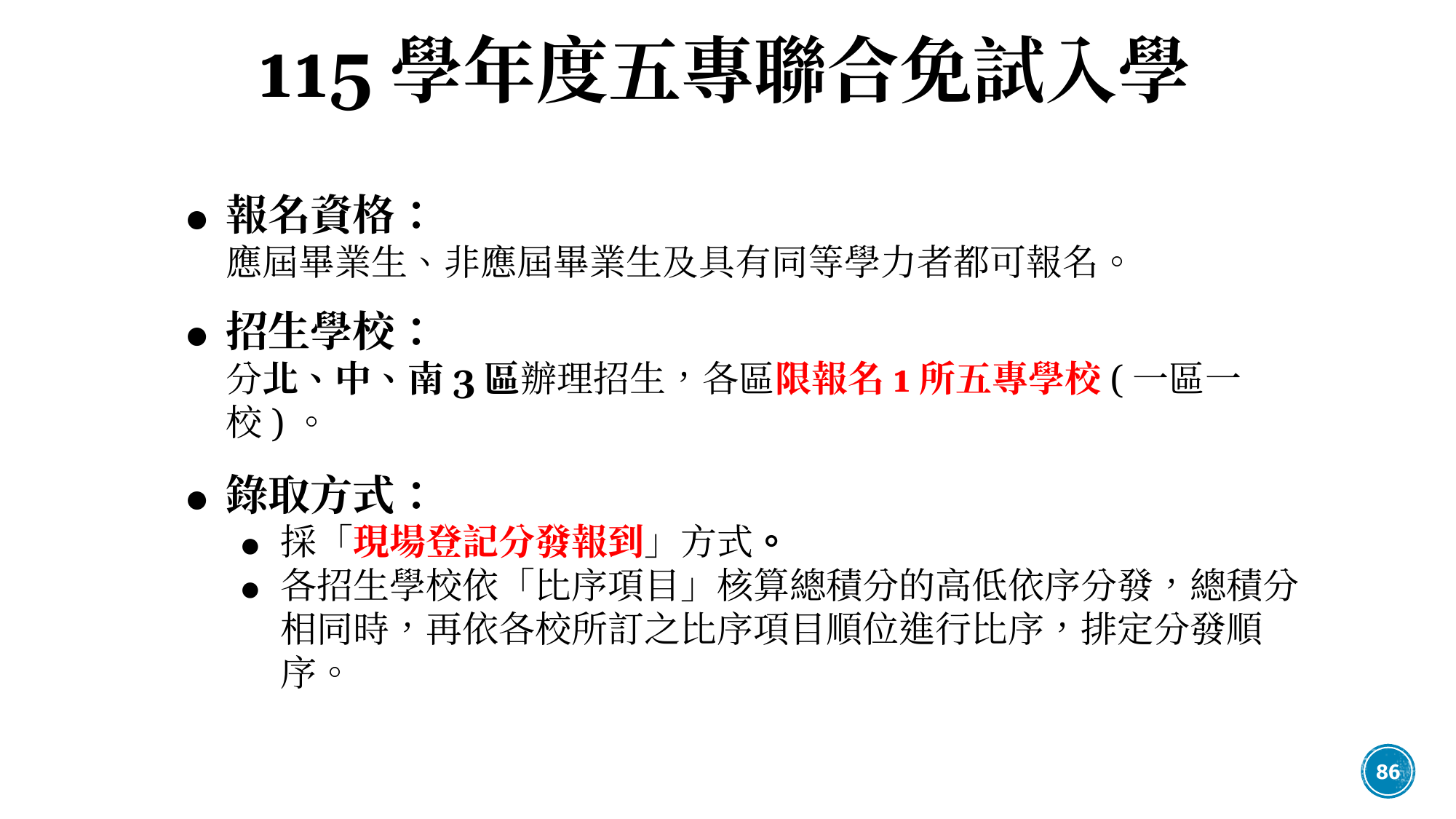

# 115學年度五專聯合免試入學
報名資格：
應屆畢業生、非應屆畢業生及具有同等學力者都可報名。

招生學校：
分北、中、南3區辦理招生，各區限報名1所五專學校(一區一校)。

錄取方式：
採「現場登記分發報到」方式。
各招生學校依「比序項目」核算總積分的高低依序分發，總積分相同時，再依各校所訂之比序項目順位進行比序，排定分發順序。
86